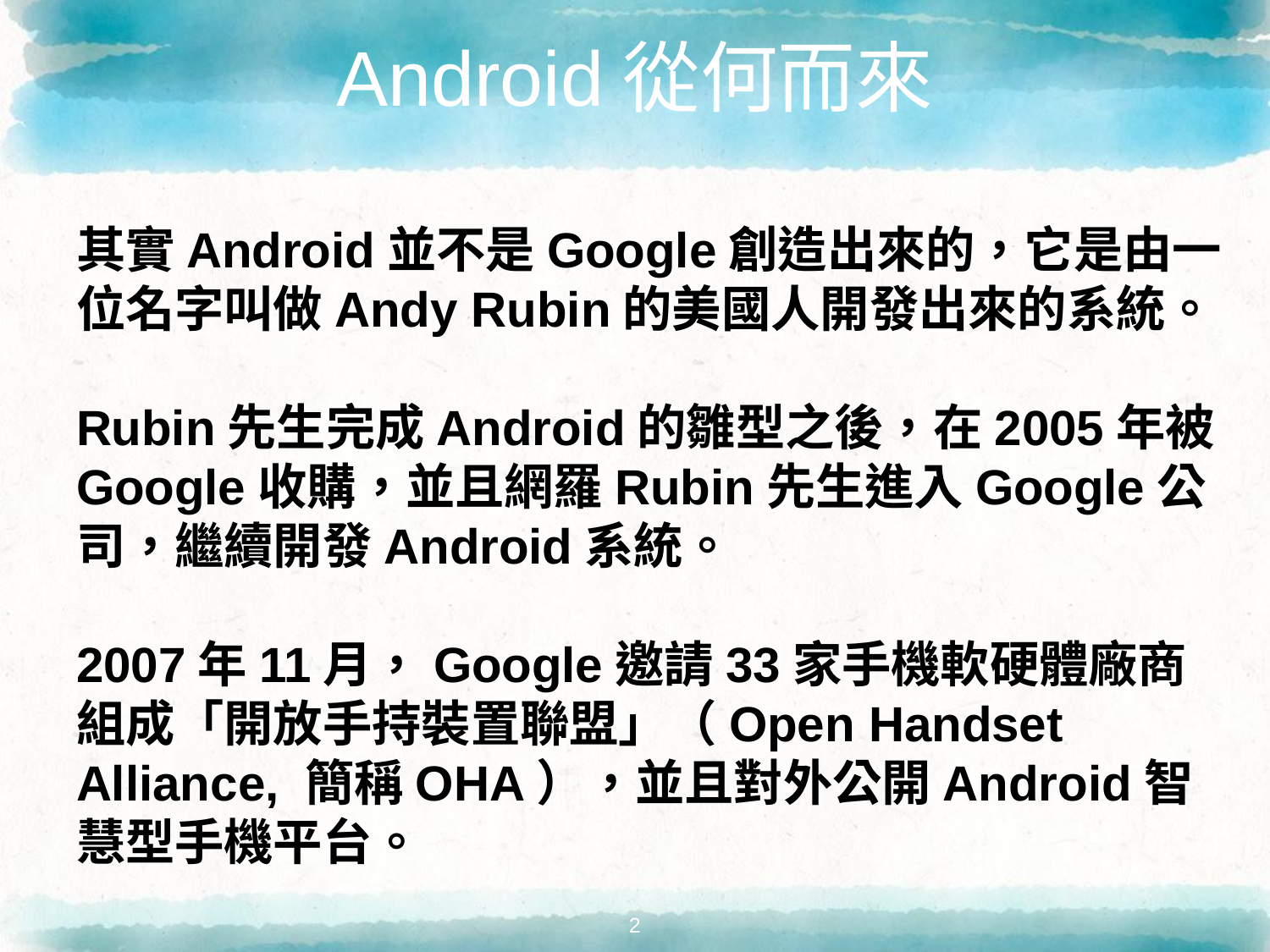

# Android從何而來
其實Android並不是Google創造出來的，它是由一位名字叫做Andy Rubin的美國人開發出來的系統。

Rubin先生完成Android的雛型之後，在2005年被Google收購，並且網羅Rubin先生進入Google公司，繼續開發Android系統。

2007年11月，Google邀請33家手機軟硬體廠商組成「開放手持裝置聯盟」（Open Handset Alliance, 簡稱OHA），並且對外公開Android智慧型手機平台。
2